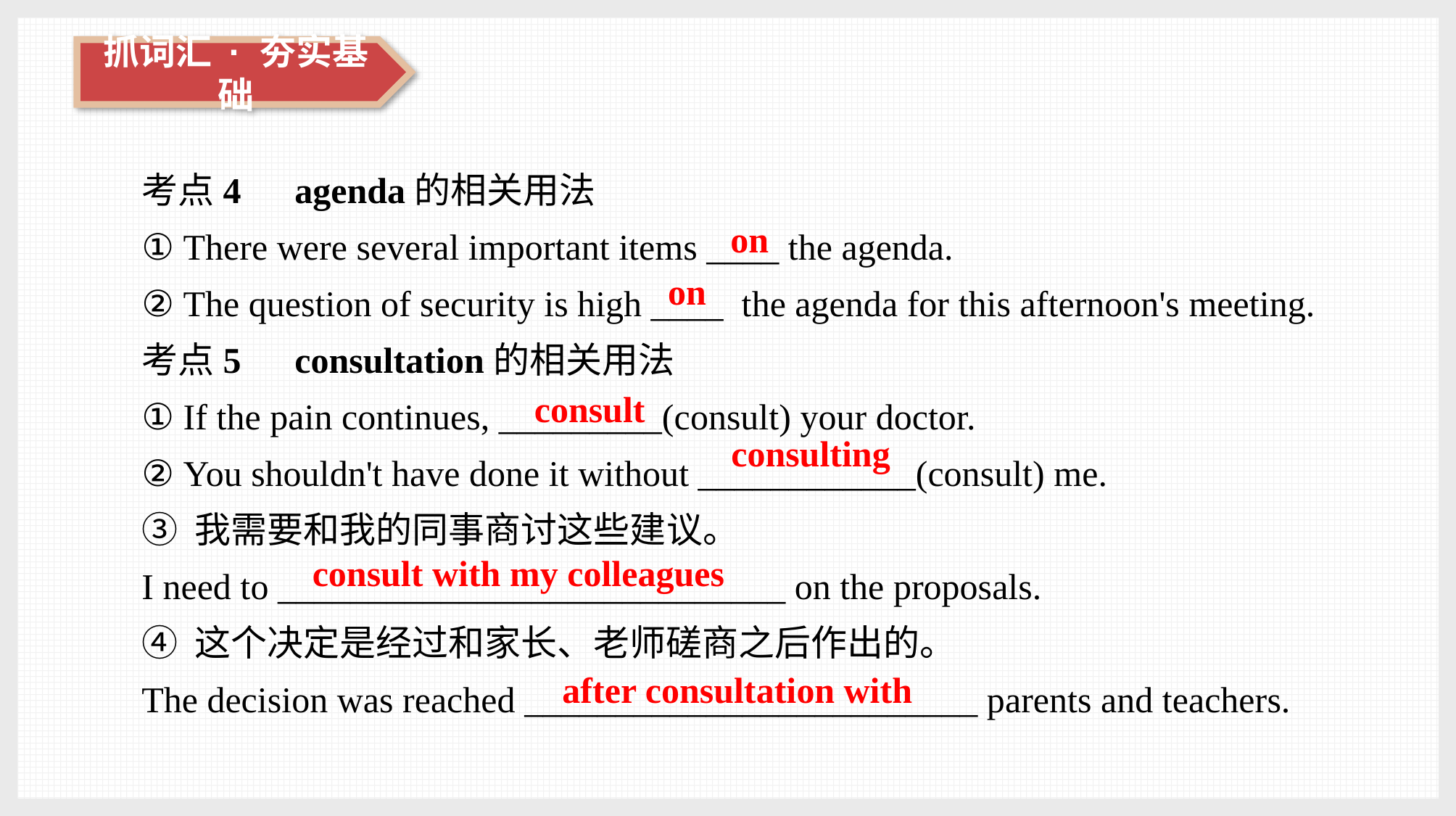

考点4　agenda的相关用法
① There were several important items ____ the agenda.
② The question of security is high ____  the agenda for this afternoon's meeting.
考点5　consultation的相关用法
① If the pain continues, _________(consult) your doctor.
② You shouldn't have done it without ____________(consult) me.
③ 我需要和我的同事商讨这些建议。
I need to ____________________________ on the proposals.
④ 这个决定是经过和家长、老师磋商之后作出的。
The decision was reached _________________________ parents and teachers.
on
on
consult
consulting
consult with my colleagues
after consultation with